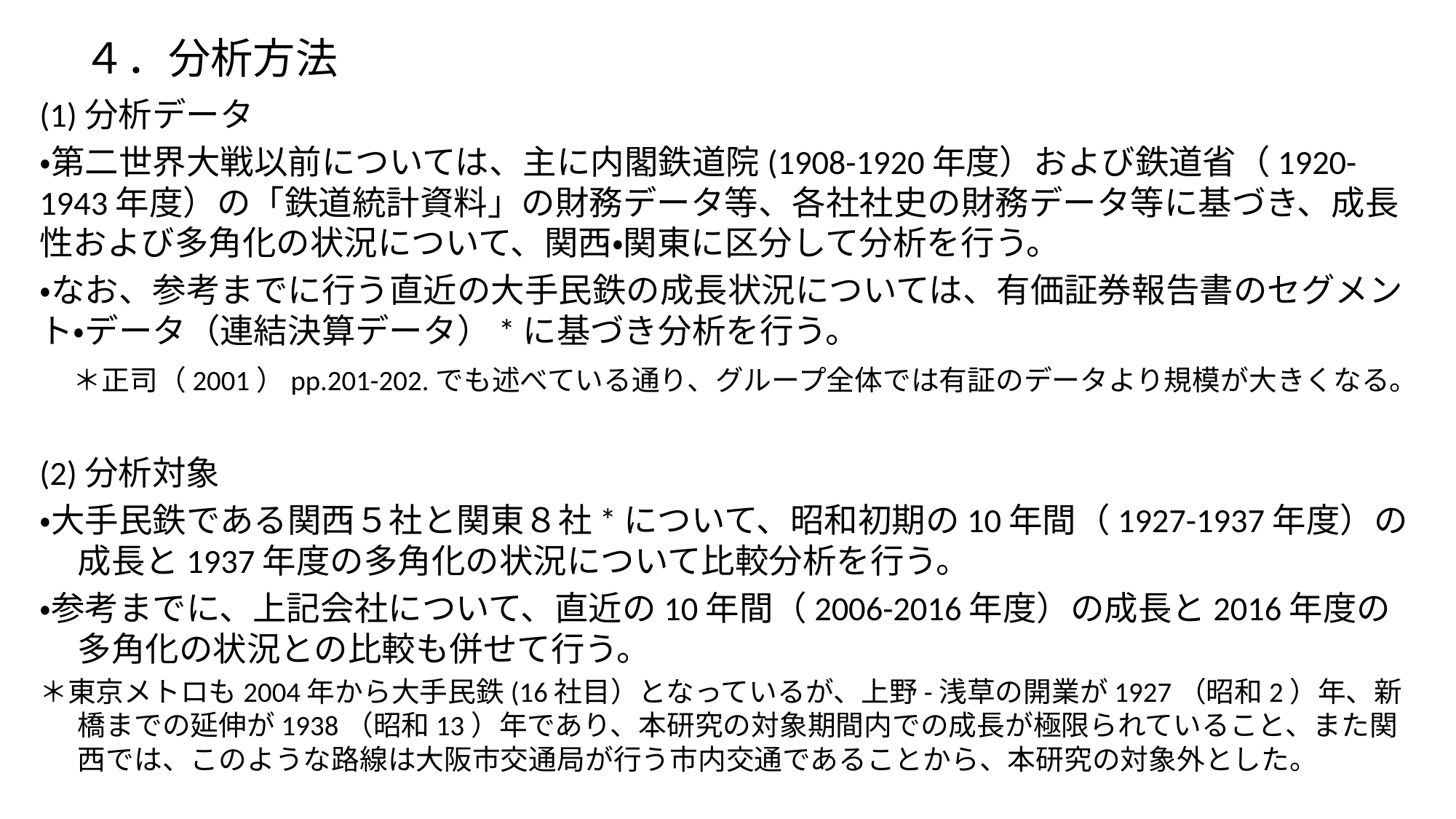

# ４．分析方法
(1)分析データ
・第二世界大戦以前については、主に内閣鉄道院(1908-1920年度）および鉄道省（1920-1943年度）の「鉄道統計資料」の財務データ等、各社社史の財務データ等に基づき、成長性および多角化の状況について、関西・関東に区分して分析を行う。
・なお、参考までに行う直近の大手民鉄の成長状況については、有価証券報告書のセグメント・データ（連結決算データ）*に基づき分析を行う。
　＊正司（2001）pp.201-202.でも述べている通り、グループ全体では有証のデータより規模が大きくなる。

(2)分析対象
・大手民鉄である関西５社と関東８社*について、昭和初期の10年間（1927-1937年度）の成長と1937年度の多角化の状況について比較分析を行う。
・参考までに、上記会社について、直近の10年間（2006-2016年度）の成長と2016年度の多角化の状況との比較も併せて行う。
＊東京メトロも2004年から大手民鉄(16社目）となっているが、上野-浅草の開業が1927（昭和2）年、新橋までの延伸が1938（昭和13）年であり、本研究の対象期間内での成長が極限られていること、また関西では、このような路線は大阪市交通局が行う市内交通であることから、本研究の対象外とした。
14